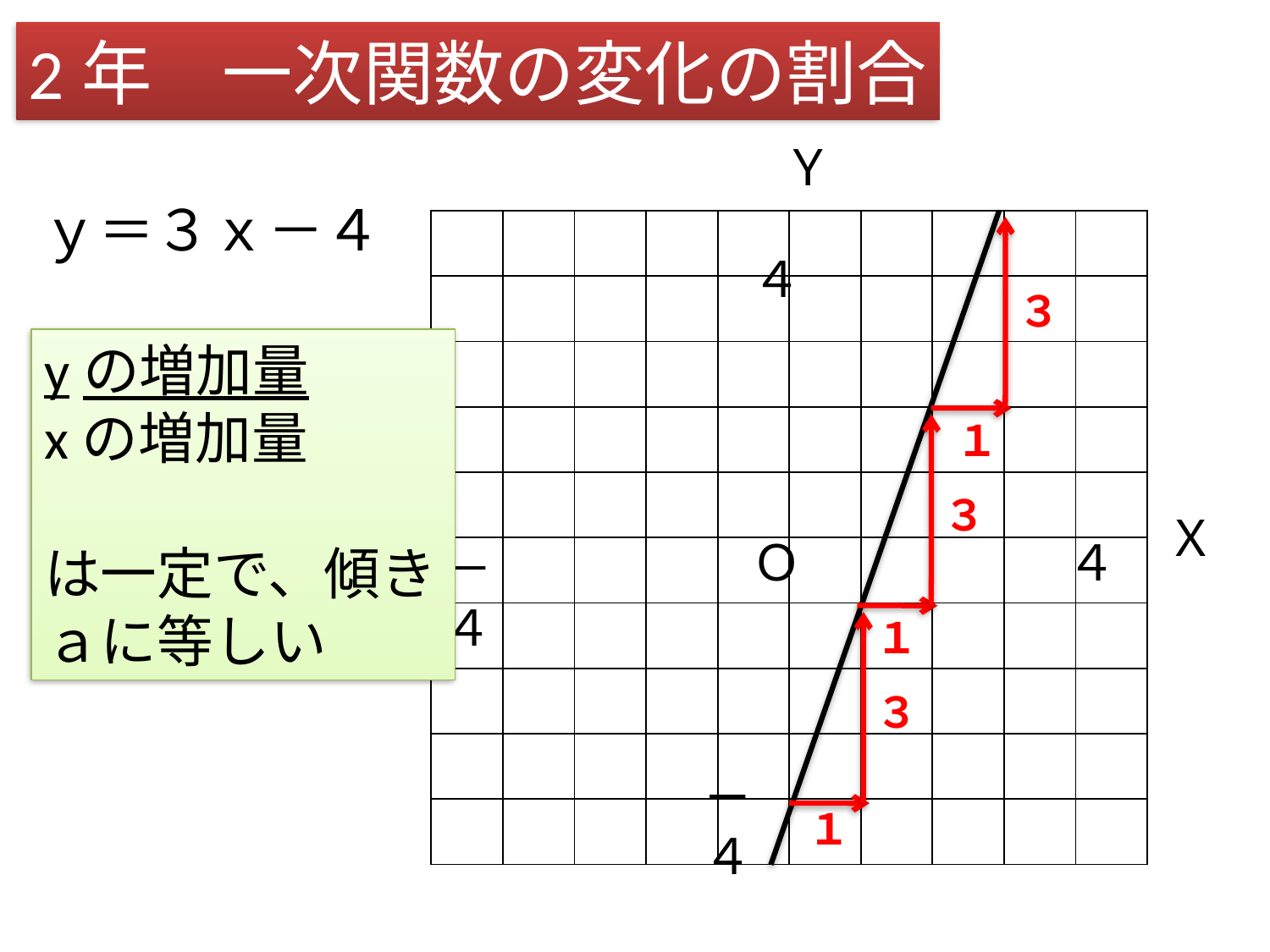

2年　一次関数の変化の割合
Ｙ
ｙ＝３ｘ－４
|  |  |  |  |  |  |  |  |  |  |
| --- | --- | --- | --- | --- | --- | --- | --- | --- | --- |
|  |  |  |  |  |  |  |  |  |  |
|  |  |  |  |  |  |  |  |  |  |
|  |  |  |  |  |  |  |  |  |  |
|  |  |  |  |  |  |  |  |  |  |
|  |  |  |  |  |  |  |  |  |  |
|  |  |  |  |  |  |  |  |  |  |
|  |  |  |  |  |  |  |  |  |  |
|  |  |  |  |  |  |  |  |  |  |
|  |  |  |  |  |  |  |  |  |  |
４
Ｏ
４
－４
－４
３
yの増加量
xの増加量

は一定で、傾きａに等しい
１
３
Ｘ
１
３
１